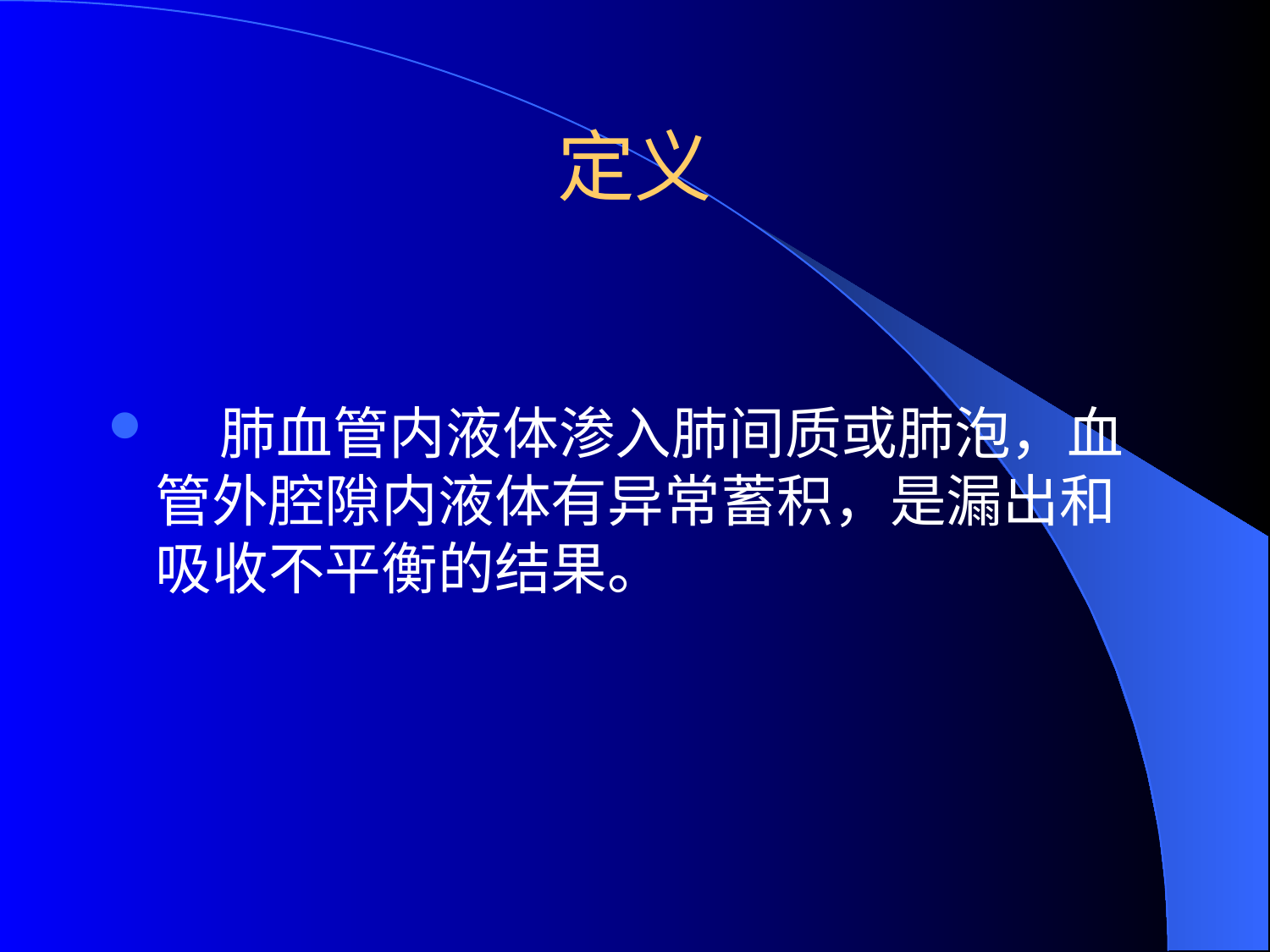

# 定义
    肺血管内液体渗入肺间质或肺泡，血管外腔隙内液体有异常蓄积，是漏出和吸收不平衡的结果。